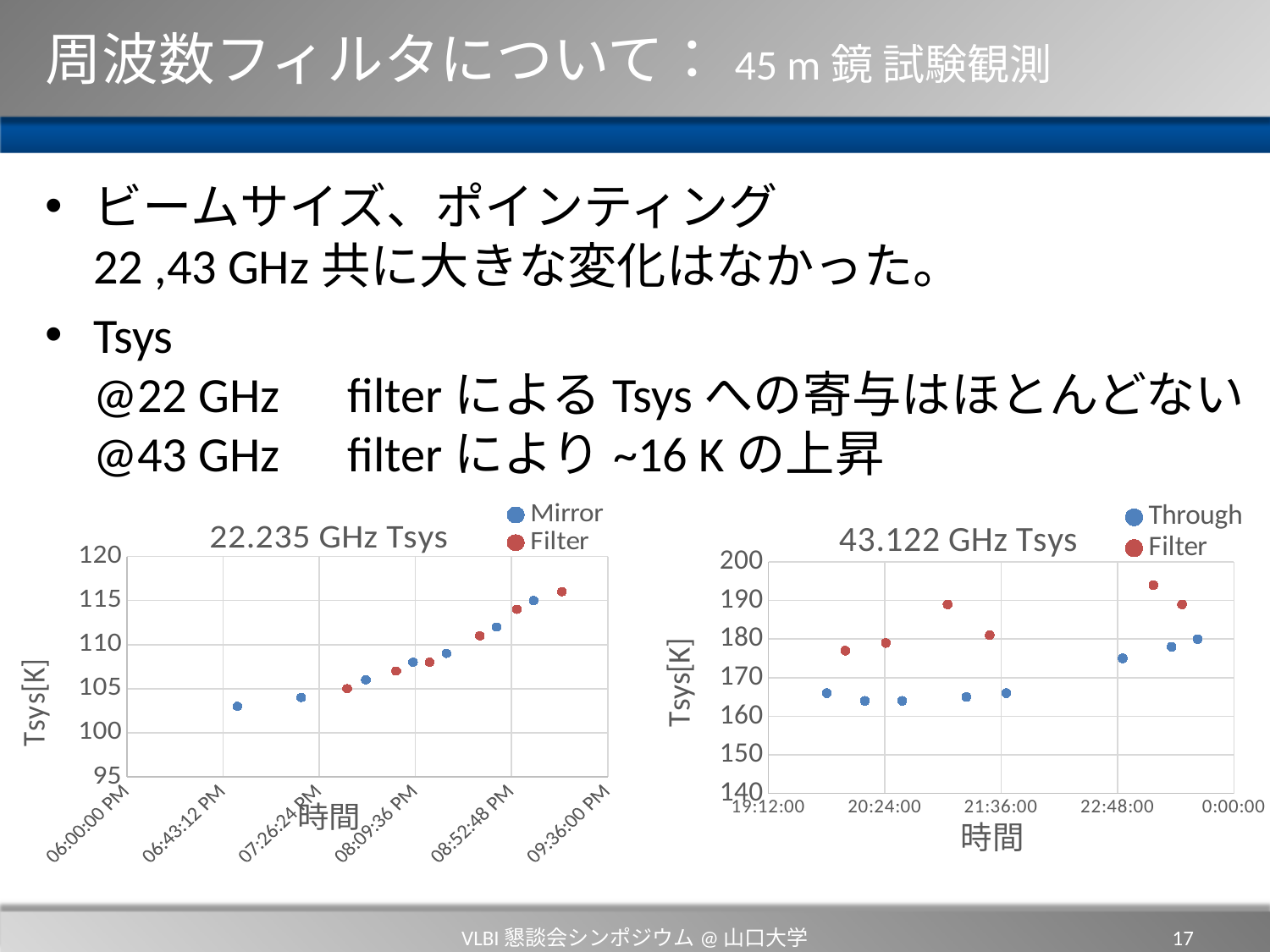

# 周波数フィルタについて：45 m鏡 試験観測
ビームサイズ、ポインティング
22 ,43 GHz共に大きな変化はなかった。
Tsys
@22 GHz	filterによるTsysへの寄与はほとんどない
@43 GHz	filterにより~16 Kの上昇

### Chart: 22.235 GHz Tsys

| Category |  |  |
|---|---|---|

### Chart: 43.122 GHz Tsys

| Category |  |  |
|---|---|---|
VLBI懇談会シンポジウム@山口大学
17